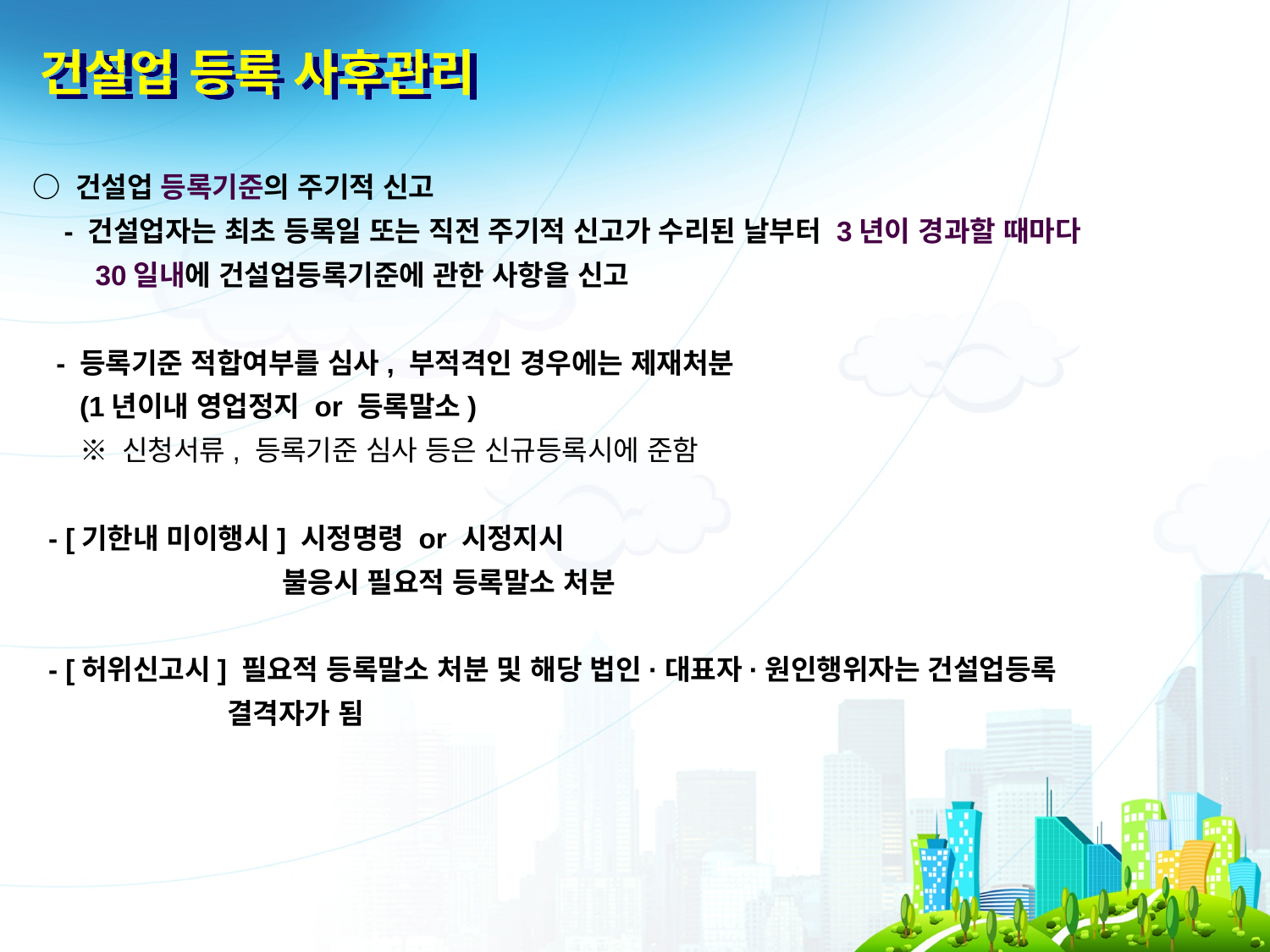

건설업 등록 사후관리
○ 건설업 등록기준의 주기적 신고
    - 건설업자는 최초 등록일 또는 직전 주기적 신고가 수리된 날부터 3년이 경과할 때마다
        30일내에 건설업등록기준에 관한 사항을 신고

   - 등록기준 적합여부를 심사, 부적격인 경우에는 제재처분
      (1년이내 영업정지 or 등록말소)
      ※ 신청서류, 등록기준 심사 등은 신규등록시에 준함

  - [기한내 미이행시] 시정명령 or 시정지시
                               불응시 필요적 등록말소 처분

  - [허위신고시] 필요적 등록말소 처분 및 해당 법인·대표자·원인행위자는 건설업등록
                        결격자가 됨